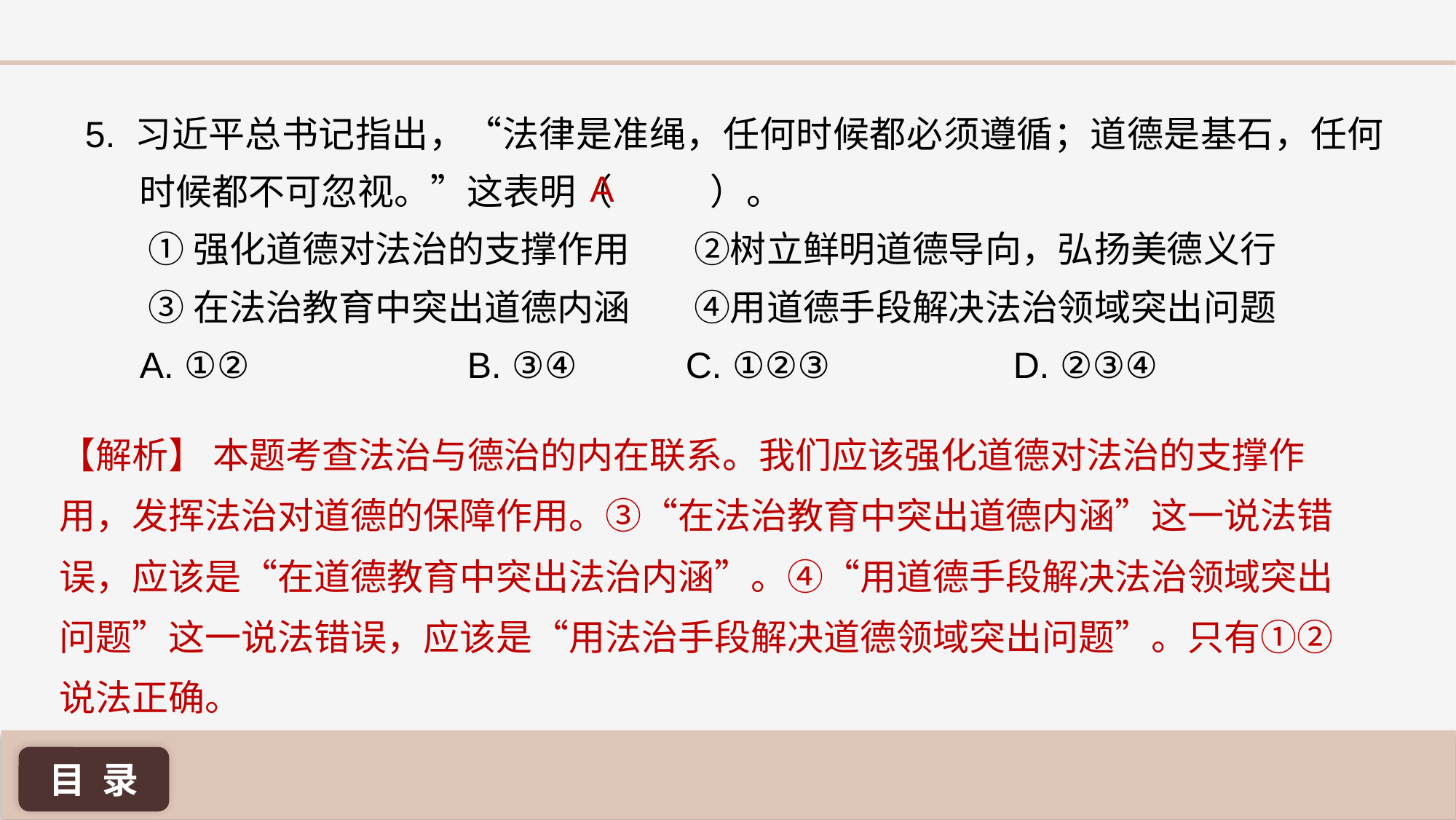

5. 习近平总书记指出，“法律是准绳，任何时候都必须遵循；道德是基石，任何时候都不可忽视。”这表明（ 	   ）。
	 ①强化道德对法治的支撑作用	 ②树立鲜明道德导向，弘扬美德义行
	 ③在法治教育中突出道德内涵	 ④用道德手段解决法治领域突出问题
A. ①② 		B. ③④ 	C. ①②③ 		D. ②③④
A
【解析】 本题考查法治与德治的内在联系。我们应该强化道德对法治的支撑作用，发挥法治对道德的保障作用。③“在法治教育中突出道德内涵”这一说法错误，应该是“在道德教育中突出法治内涵”。④“用道德手段解决法治领域突出问题”这一说法错误，应该是“用法治手段解决道德领域突出问题”。只有①②说法正确。